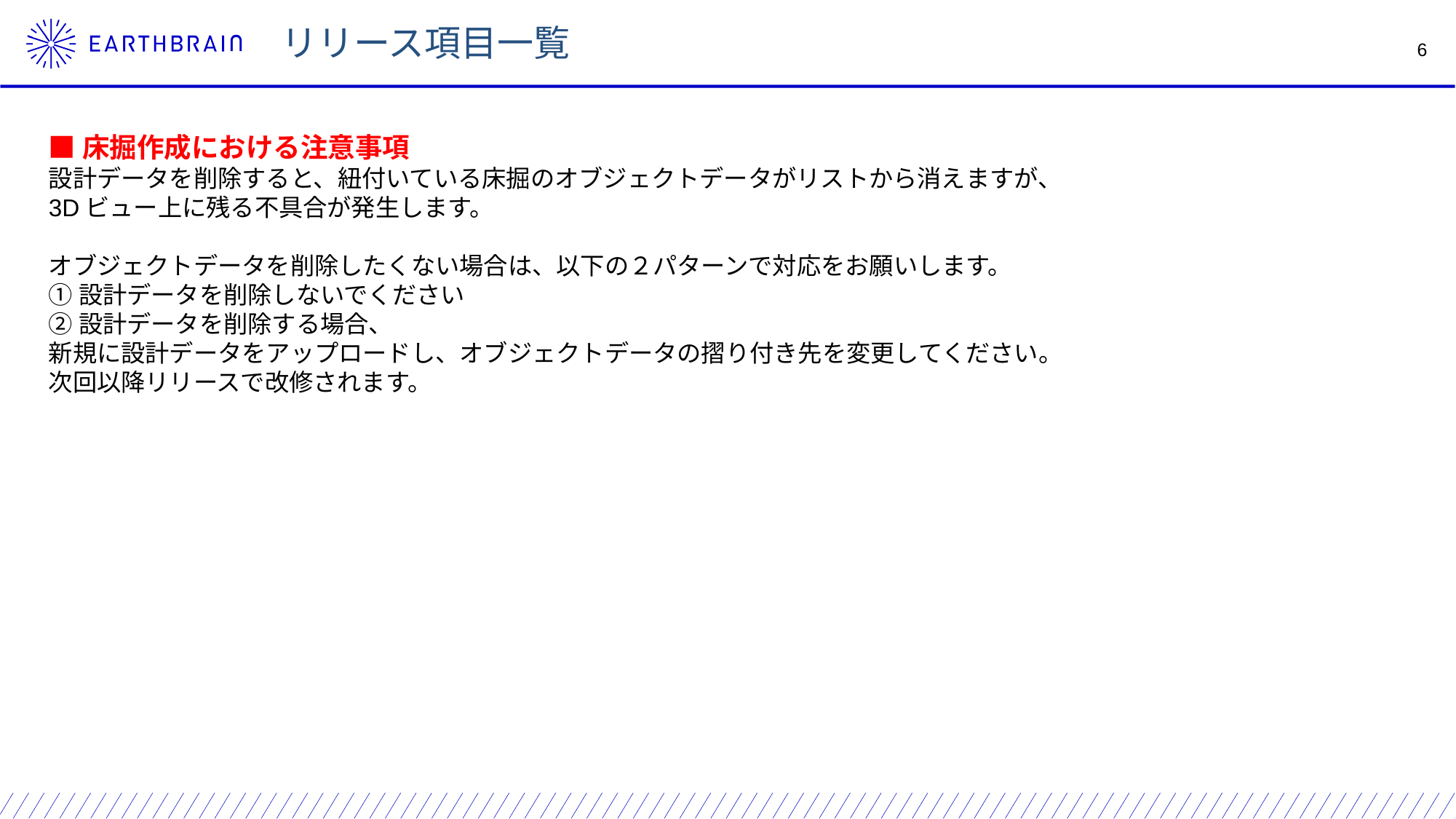

リリース項目一覧
■床掘作成における注意事項
設計データを削除すると、紐付いている床掘のオブジェクトデータがリストから消えますが、
3Dビュー上に残る不具合が発生します。

オブジェクトデータを削除したくない場合は、以下の２パターンで対応をお願いします。
①設計データを削除しないでください
②設計データを削除する場合、
新規に設計データをアップロードし、オブジェクトデータの摺り付き先を変更してください。
次回以降リリースで改修されます。